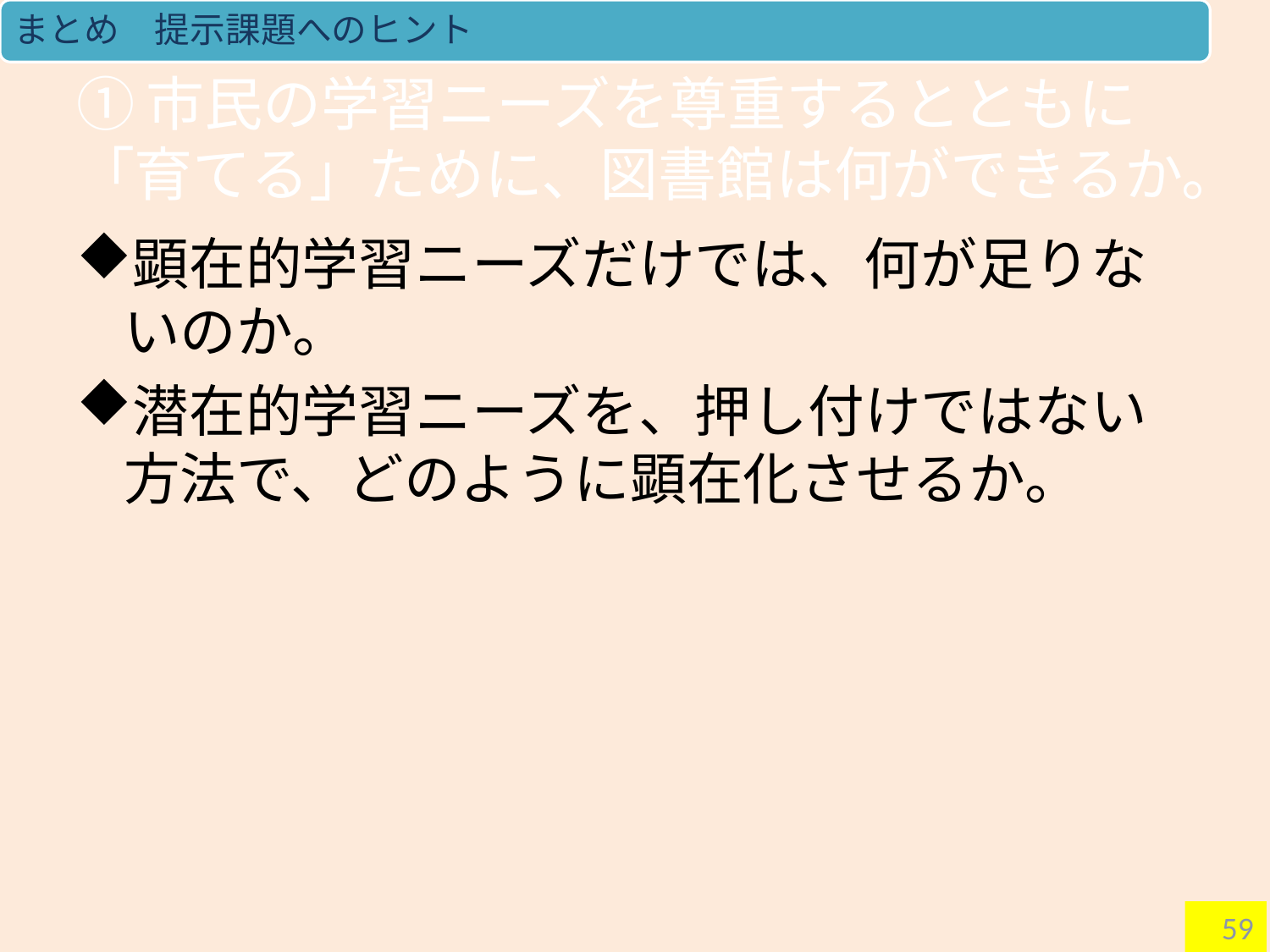

まとめ　提示課題へのヒント
# ①市民の学習ニーズを尊重するとともに「育てる」ために、図書館は何ができるか。
顕在的学習ニーズだけでは、何が足りないのか。
潜在的学習ニーズを、押し付けではない方法で、どのように顕在化させるか。
59